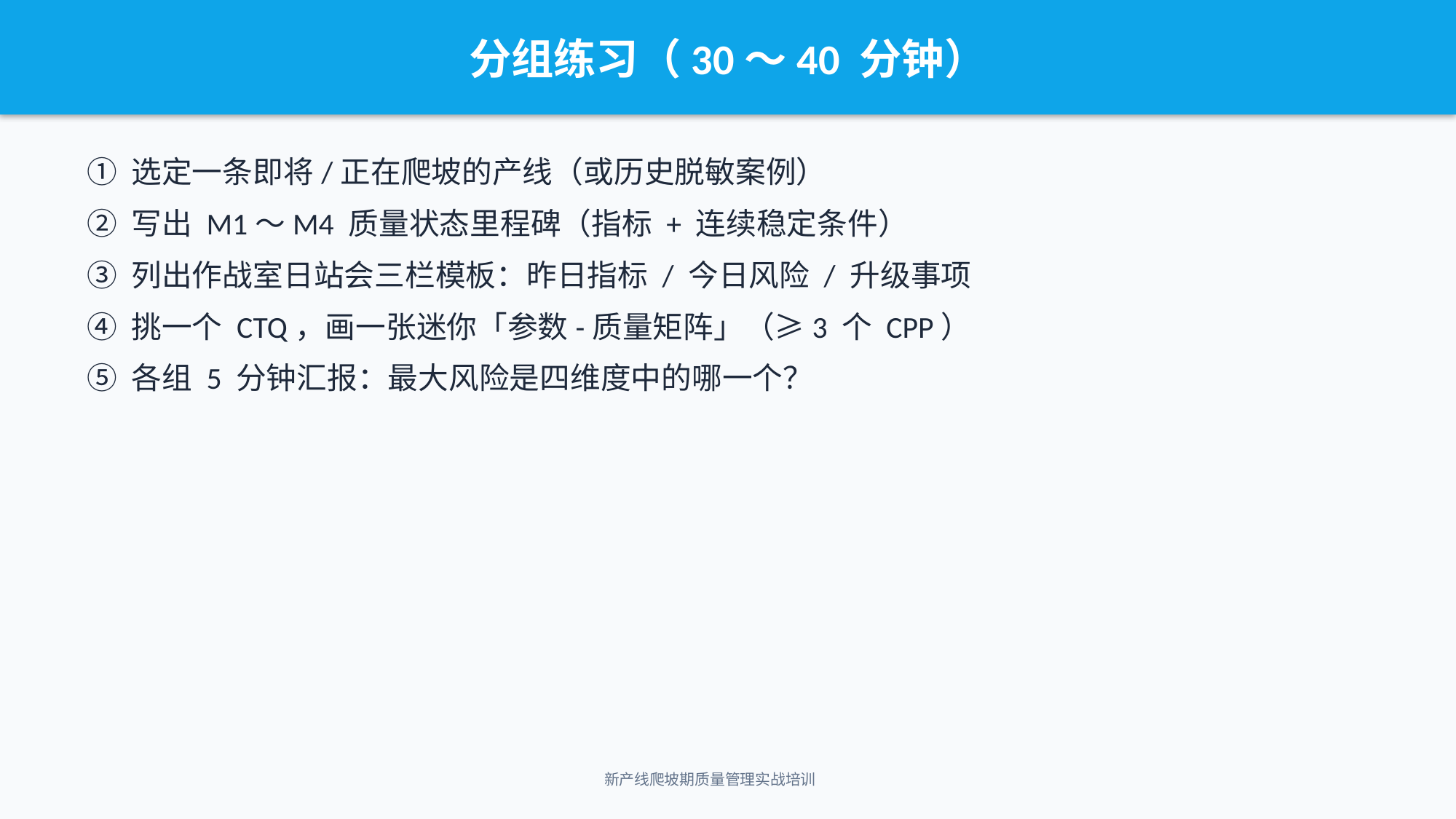

分组练习（30～40 分钟）
① 选定一条即将/正在爬坡的产线（或历史脱敏案例）
② 写出 M1～M4 质量状态里程碑（指标 + 连续稳定条件）
③ 列出作战室日站会三栏模板：昨日指标 / 今日风险 / 升级事项
④ 挑一个 CTQ，画一张迷你「参数-质量矩阵」（≥3 个 CPP）
⑤ 各组 5 分钟汇报：最大风险是四维度中的哪一个？
新产线爬坡期质量管理实战培训